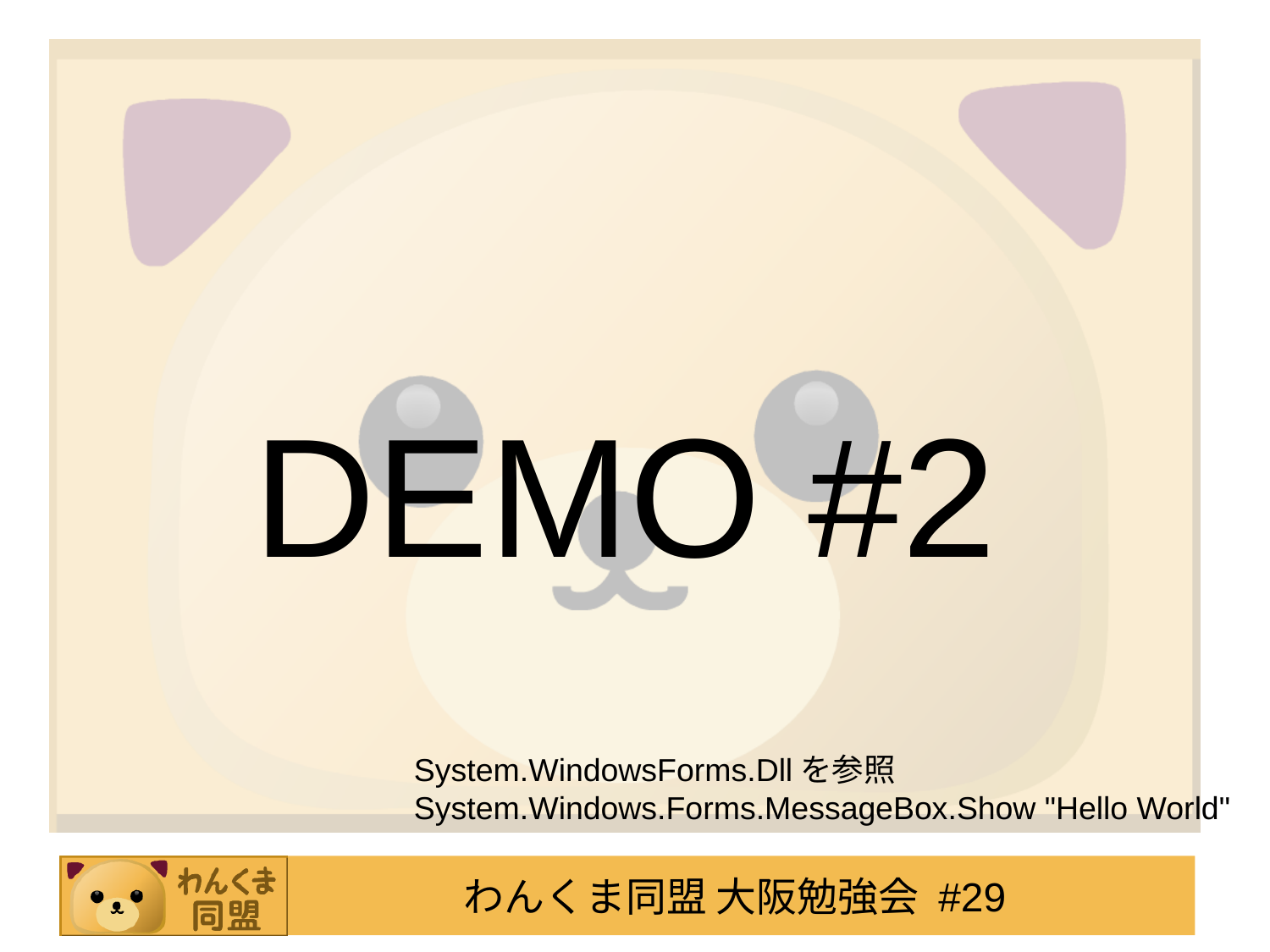

#
DEMO #2
System.WindowsForms.Dllを参照
System.Windows.Forms.MessageBox.Show "Hello World"